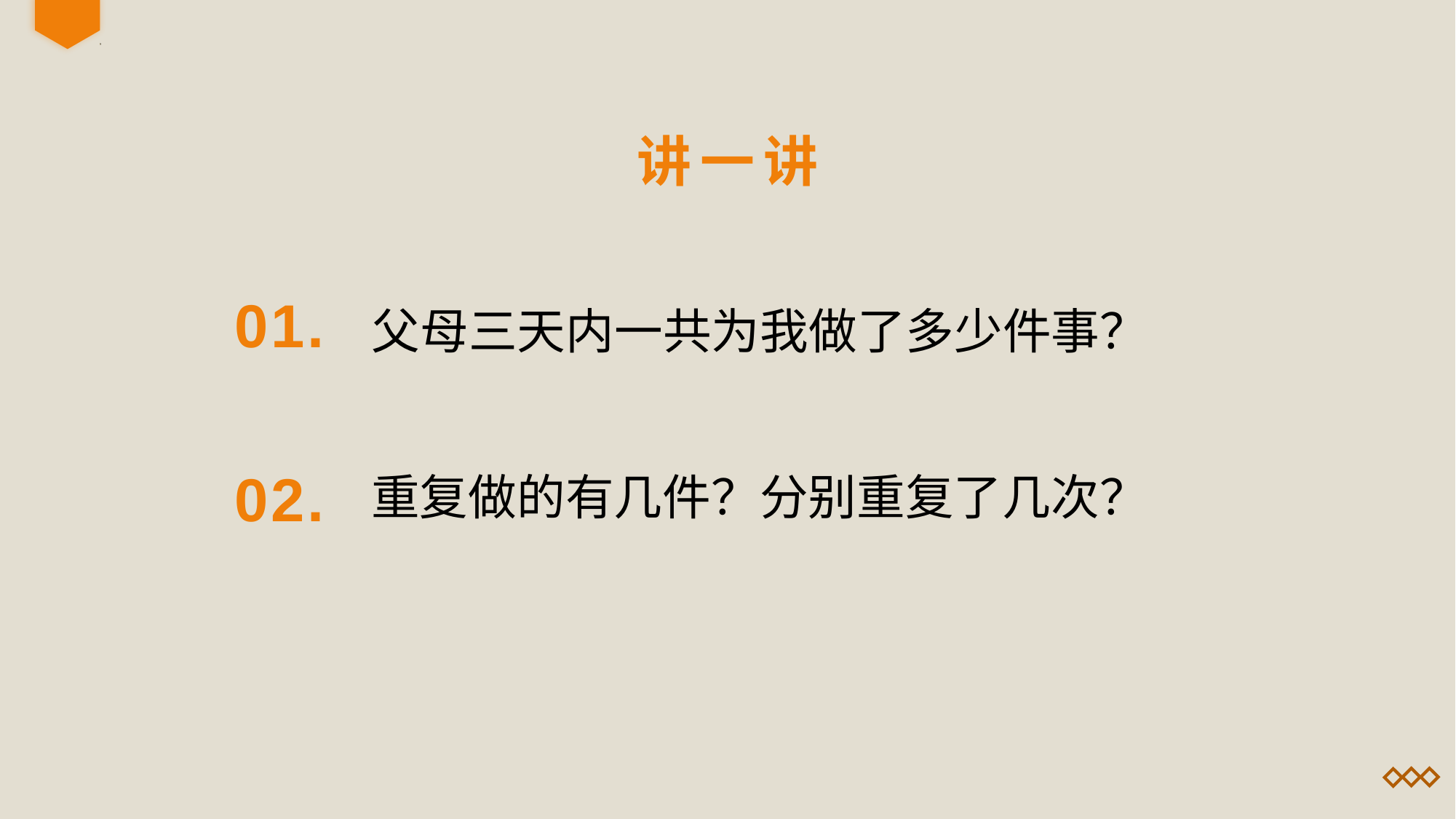

讲一讲
01.
父母三天内一共为我做了多少件事？
02.
重复做的有几件？分别重复了几次？